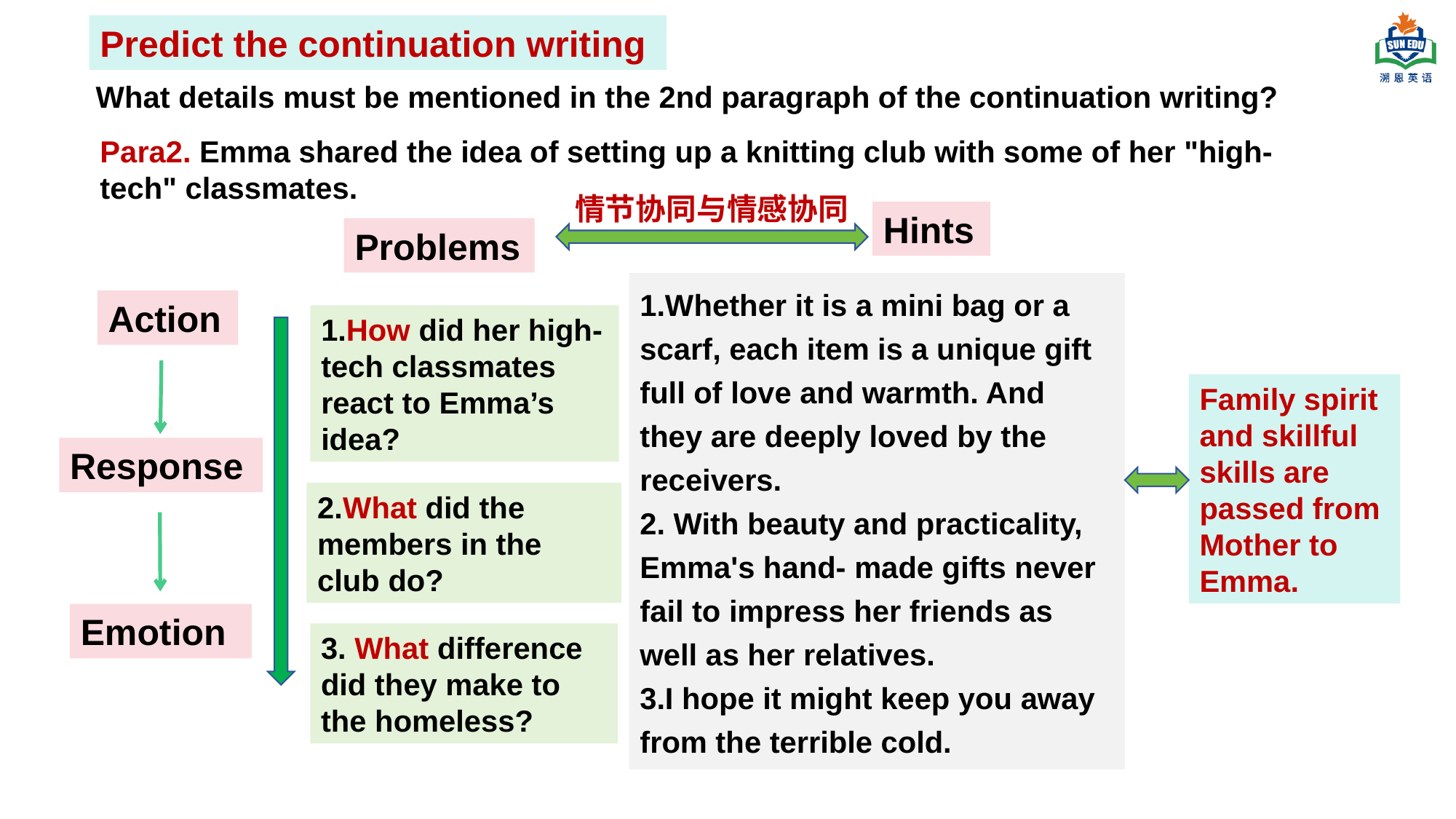

Predict the continuation writing
 What details must be mentioned in the 2nd paragraph of the continuation writing?
Para2. Emma shared the idea of setting up a knitting club with some of her "high- tech" classmates.
 情节协同与情感协同
Hints
Problems

1.Whether it is a mini bag or a scarf, each item is a unique gift full of love and warmth. And they are deeply loved by the receivers.
2. With beauty and practicality, Emma's hand- made gifts never fail to impress her friends as well as her relatives.
3.I hope it might keep you away from the terrible cold.

Action
1.How did her high-tech classmates react to Emma’s idea?

Family spirit
and skillful skills are passed from Mother to Emma.
Response

2.What did the members in the club do?
Emotion
3. What difference did they make to the homeless?